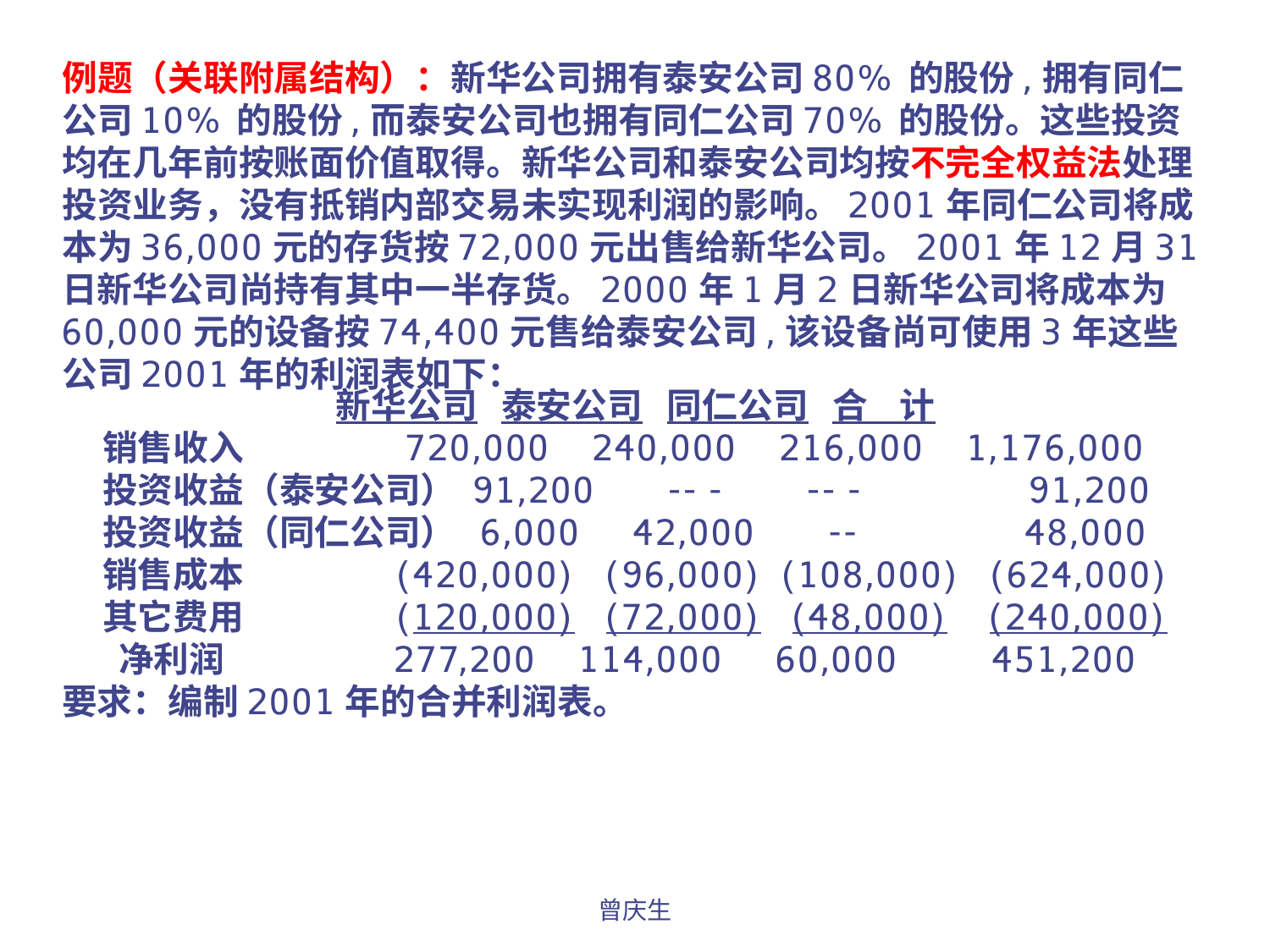

例题（关联附属结构）：新华公司拥有泰安公司80%的股份,拥有同仁公司10%的股份,而泰安公司也拥有同仁公司70%的股份。这些投资均在几年前按账面价值取得。新华公司和泰安公司均按不完全权益法处理投资业务，没有抵销内部交易未实现利润的影响。2001年同仁公司将成本为36,000元的存货按72,000元出售给新华公司。2001年12月31日新华公司尚持有其中一半存货。2000年1月2日新华公司将成本为60,000元的设备按74,400元售给泰安公司,该设备尚可使用3年这些公司2001年的利润表如下：
                                 新华公司   泰安公司   同仁公司   合    计
    销售收入                   720,000    240,000    216,000    1,176,000
    投资收益（泰安公司） 91,200       -- -        -- -                91,200
    投资收益（同仁公司）  6,000     42,000       --                48,000
    销售成本                  (420,000)   (96,000)  (108,000)   (624,000)
    其它费用                  (120,000)   (72,000)   (48,000)    (240,000)
      净利润                    277,200    114,000     60,000         451,200
要求：编制2001年的合并利润表。

曾庆生